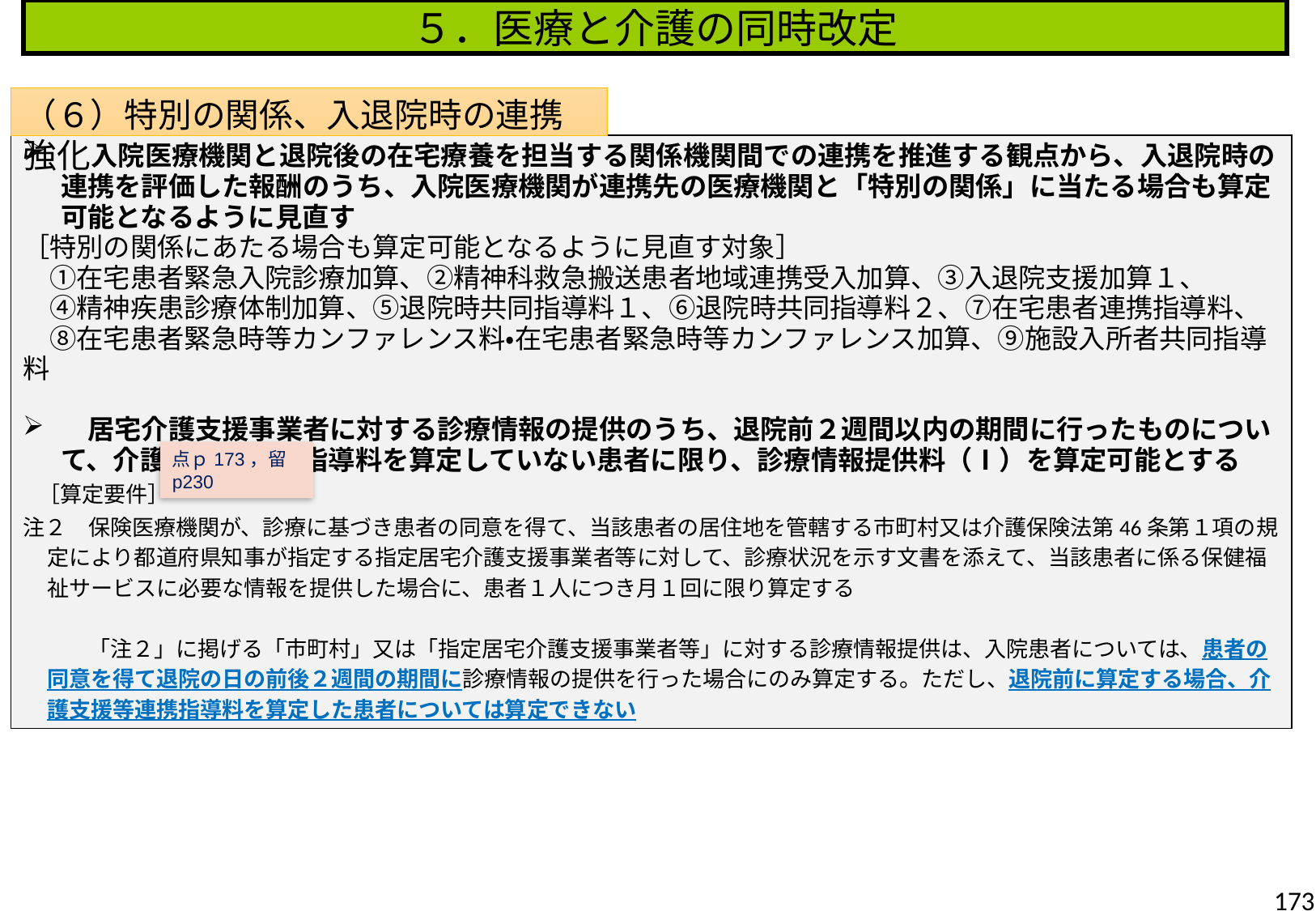

５．医療と介護の同時改定
（６）特別の関係、入退院時の連携強化
　入院医療機関と退院後の在宅療養を担当する関係機関間での連携を推進する観点から、入退院時の連携を評価した報酬のうち、入院医療機関が連携先の医療機関と「特別の関係」に当たる場合も算定可能となるように見直す
［特別の関係にあたる場合も算定可能となるように見直す対象］
　①在宅患者緊急入院診療加算、②精神科救急搬送患者地域連携受入加算、③入退院支援加算１、
　④精神疾患診療体制加算、⑤退院時共同指導料１、⑥退院時共同指導料２、⑦在宅患者連携指導料、
　⑧在宅患者緊急時等カンファレンス料・在宅患者緊急時等カンファレンス加算、⑨施設入所者共同指導料

　居宅介護支援事業者に対する診療情報の提供のうち、退院前２週間以内の期間に行ったものについて、介護支援等連携指導料を算定していない患者に限り、診療情報提供料（Ⅰ）を算定可能とする
 ［算定要件］
注２　保険医療機関が、診療に基づき患者の同意を得て、当該患者の居住地を管轄する市町村又は介護保険法第46条第１項の規定により都道府県知事が指定する指定居宅介護支援事業者等に対して、診療状況を示す文書を添えて、当該患者に係る保健福祉サービスに必要な情報を提供した場合に、患者１人につき月１回に限り算定する

　　　「注２」に掲げる「市町村」又は「指定居宅介護支援事業者等」に対する診療情報提供は、入院患者については、患者の同意を得て退院の日の前後２週間の期間に診療情報の提供を行った場合にのみ算定する。ただし、退院前に算定する場合、介護支援等連携指導料を算定した患者については算定できない

点ｐ173，留p230
173